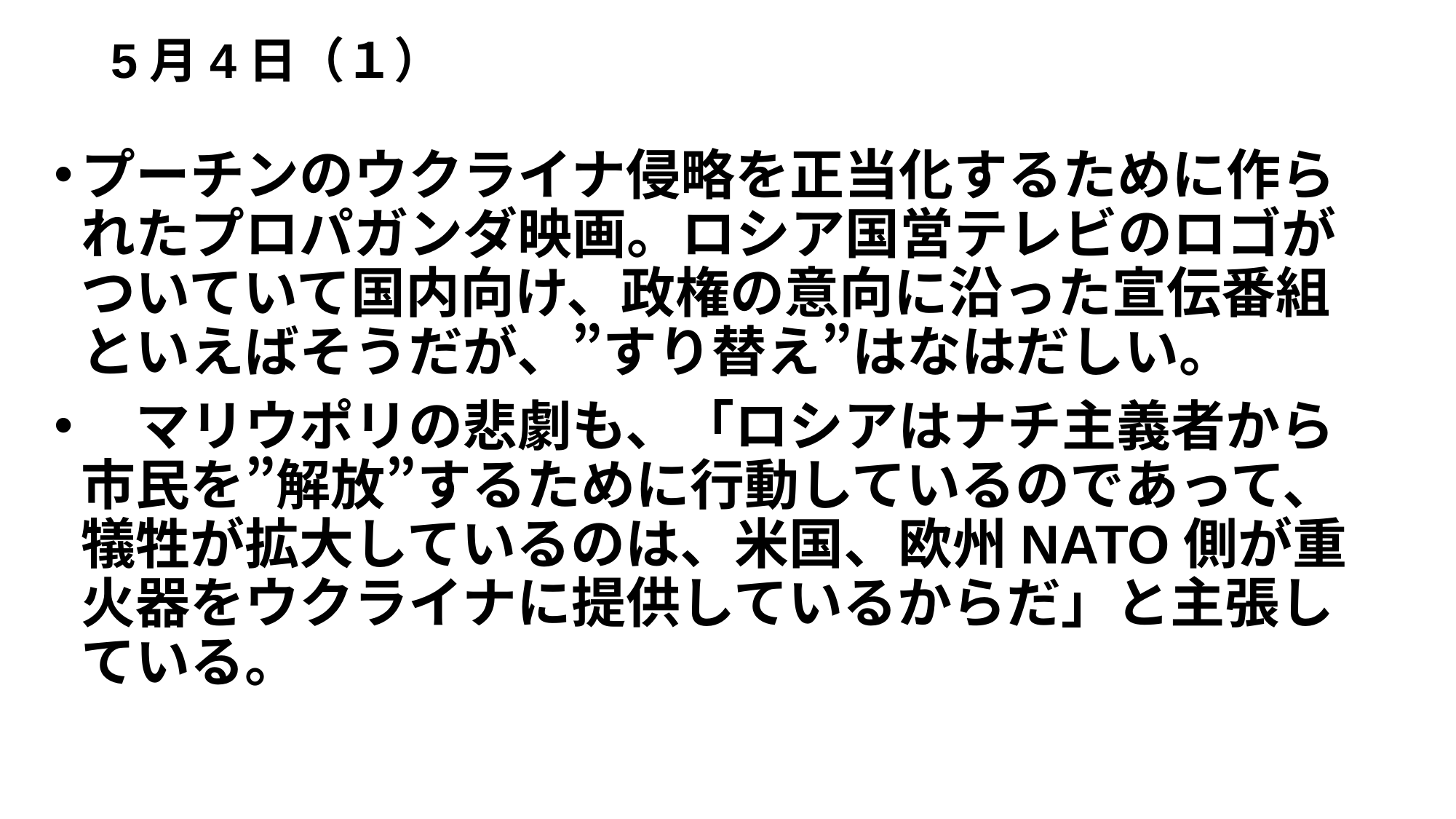

# 5月4日（１）
プーチンのウクライナ侵略を正当化するために作られたプロパガンダ映画。ロシア国営テレビのロゴがついていて国内向け、政権の意向に沿った宣伝番組といえばそうだが、”すり替え”はなはだしい。
　マリウポリの悲劇も、「ロシアはナチ主義者から市民を”解放”するために行動しているのであって、犠牲が拡大しているのは、米国、欧州NATO側が重火器をウクライナに提供しているからだ」と主張している。